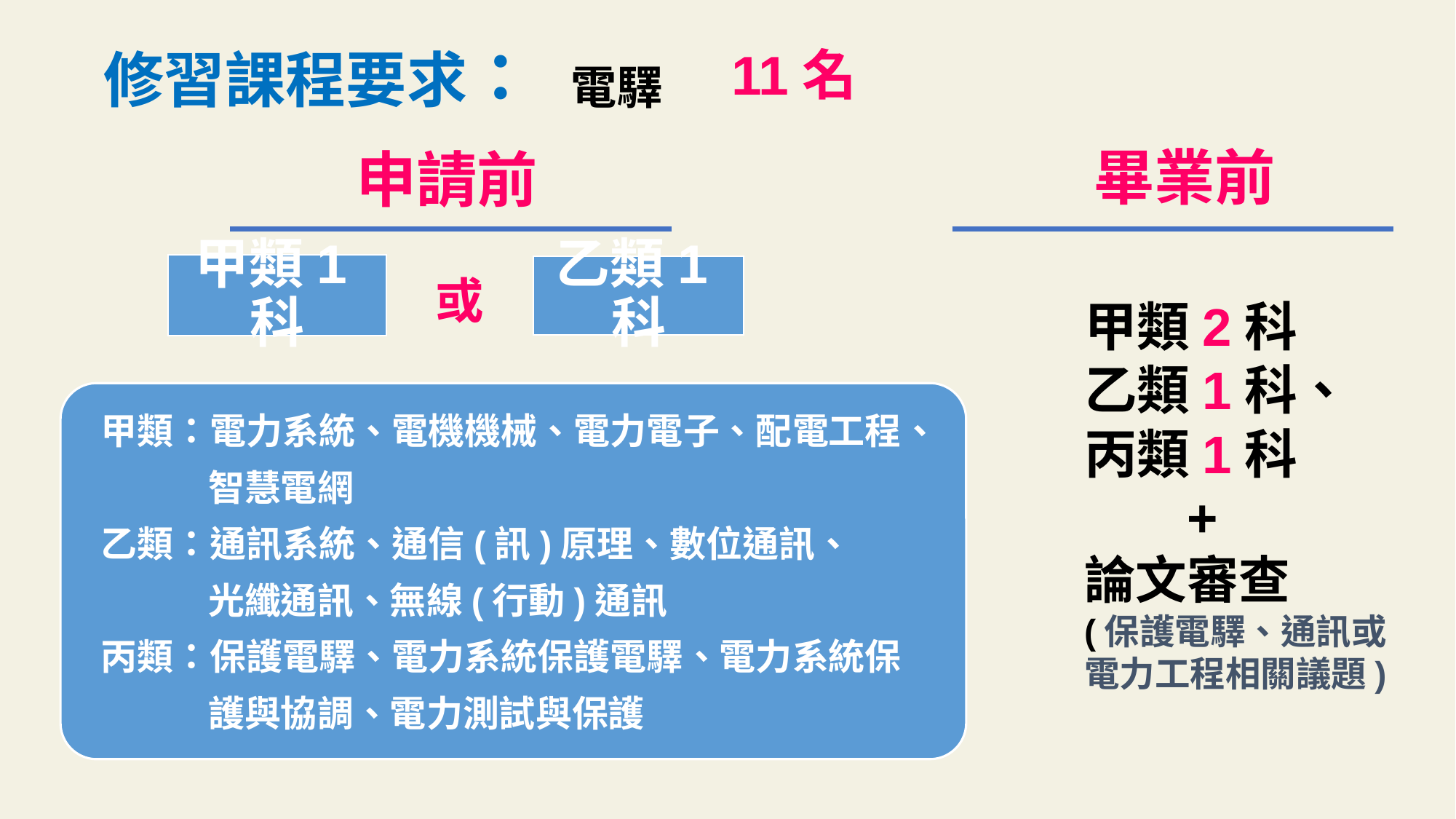

修習課程要求：
11名
電驛
申請前
畢業前
或
甲類1科
乙類1科
甲類2科
乙類1科、
丙類1科
       +
論文審查
(保護電驛、通訊或電力工程相關議題)
甲類：電力系統、電機機械、電力電子、配電工程、
            智慧電網
乙類：通訊系統、通信(訊)原理、數位通訊、
            光纖通訊、無線(行動)通訊
丙類：保護電驛、電力系統保護電驛、電力系統保
            護與協調、電力測試與保護